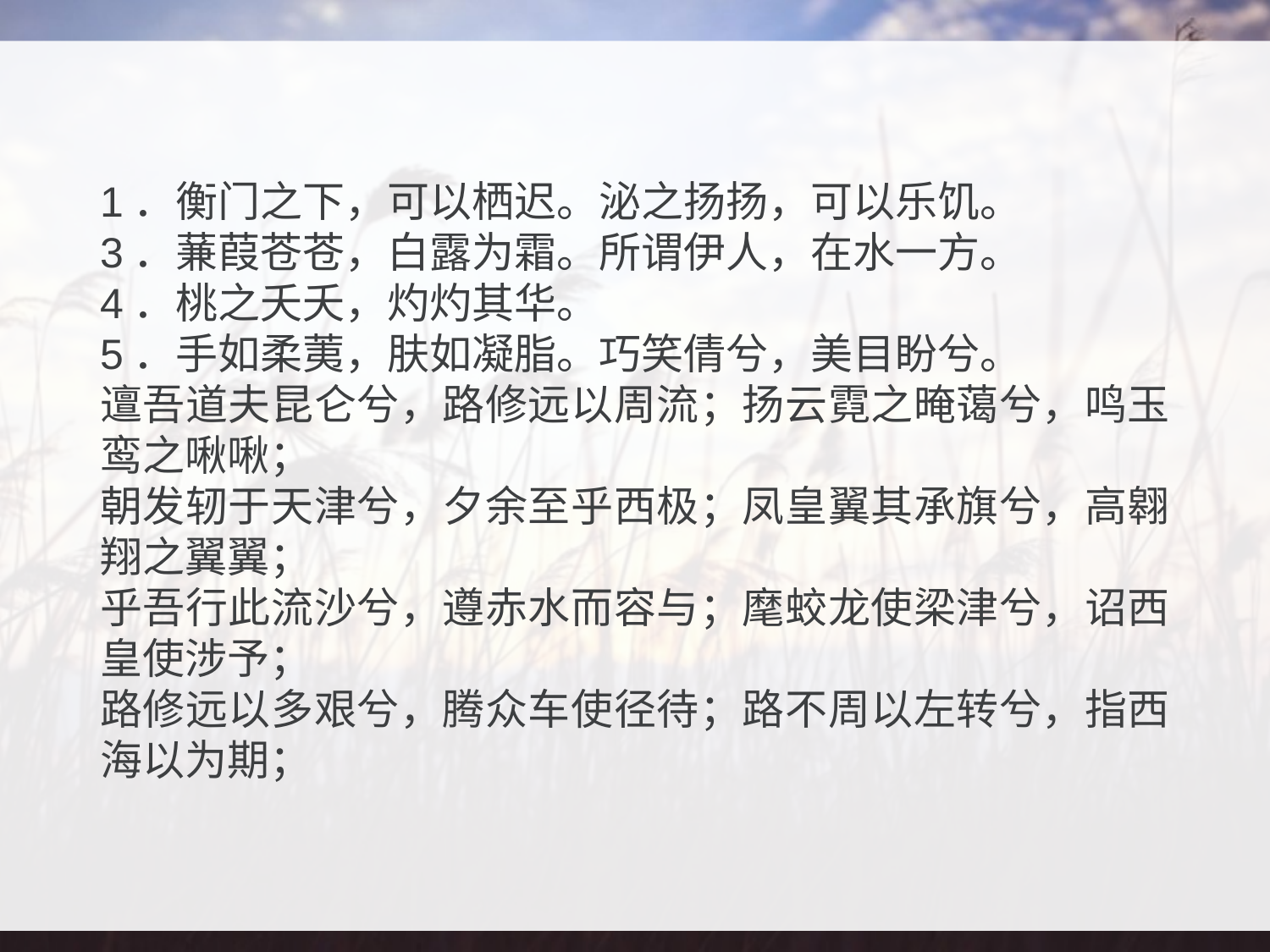

#
1．衡门之下，可以栖迟。泌之扬扬，可以乐饥。
3．蒹葭苍苍，白露为霜。所谓伊人，在水一方。
4．桃之夭夭，灼灼其华。
5．手如柔荑，肤如凝脂。巧笑倩兮，美目盼兮。
邅吾道夫昆仑兮，路修远以周流；扬云霓之晻蔼兮，鸣玉鸾之啾啾；
朝发轫于天津兮，夕余至乎西极；凤皇翼其承旗兮，高翱翔之翼翼；
乎吾行此流沙兮，遵赤水而容与；麾蛟龙使梁津兮，诏西皇使涉予；
路修远以多艰兮，腾众车使径待；路不周以左转兮，指西海以为期；